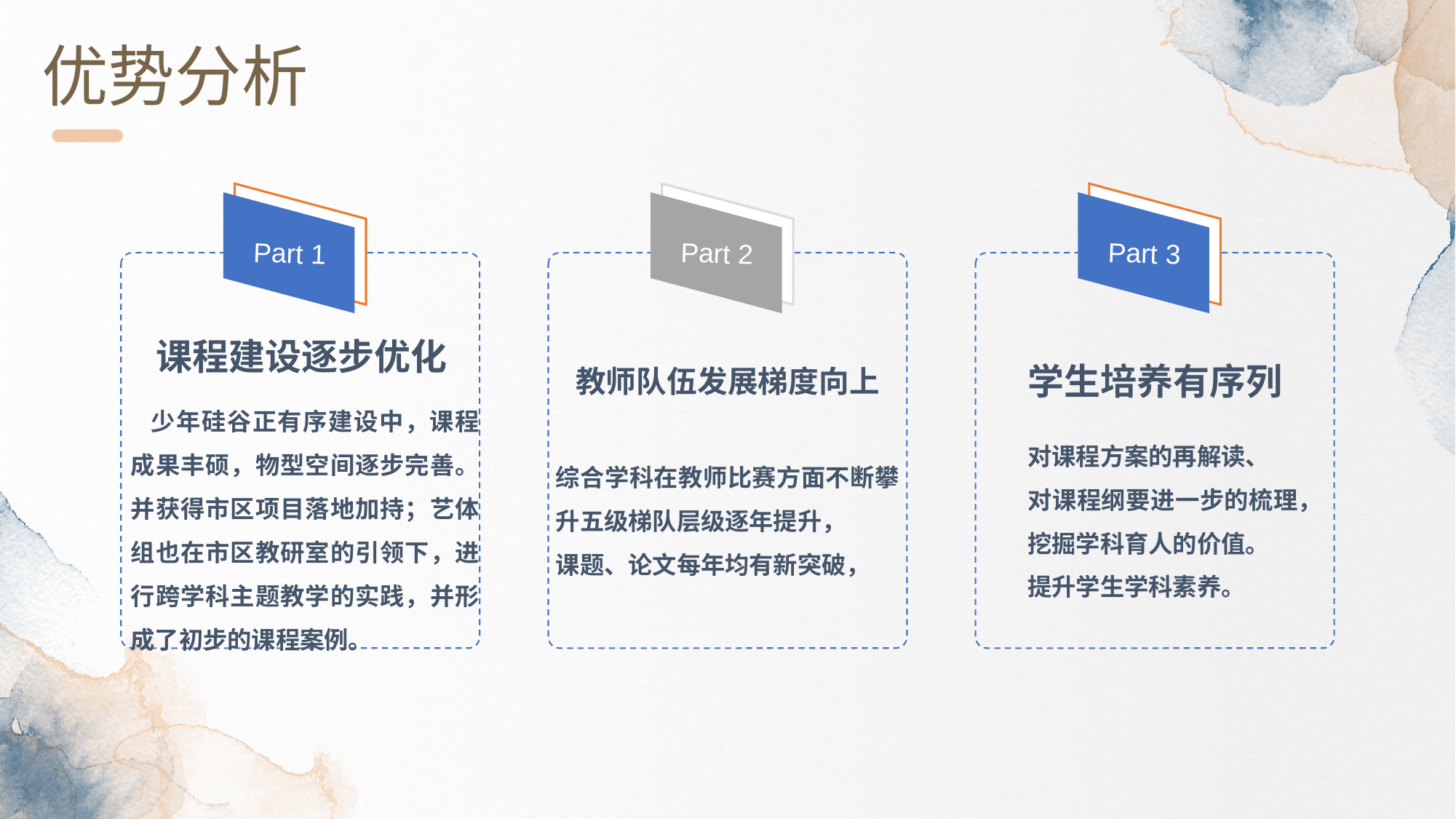

优势分析

Part 1

Part 2

Part 3

课程建设逐步优化
学生培养有序列
教师队伍发展梯度向上
  少年硅谷正有序建设中，课程成果丰硕，物型空间逐步完善。并获得市区项目落地加持；艺体组也在市区教研室的引领下，进行跨学科主题教学的实践，并形成了初步的课程案例。
对课程方案的再解读、
对课程纲要进一步的梳理，
挖掘学科育人的价值。
提升学生学科素养。
综合学科在教师比赛方面不断攀升五级梯队层级逐年提升，
课题、论文每年均有新突破，